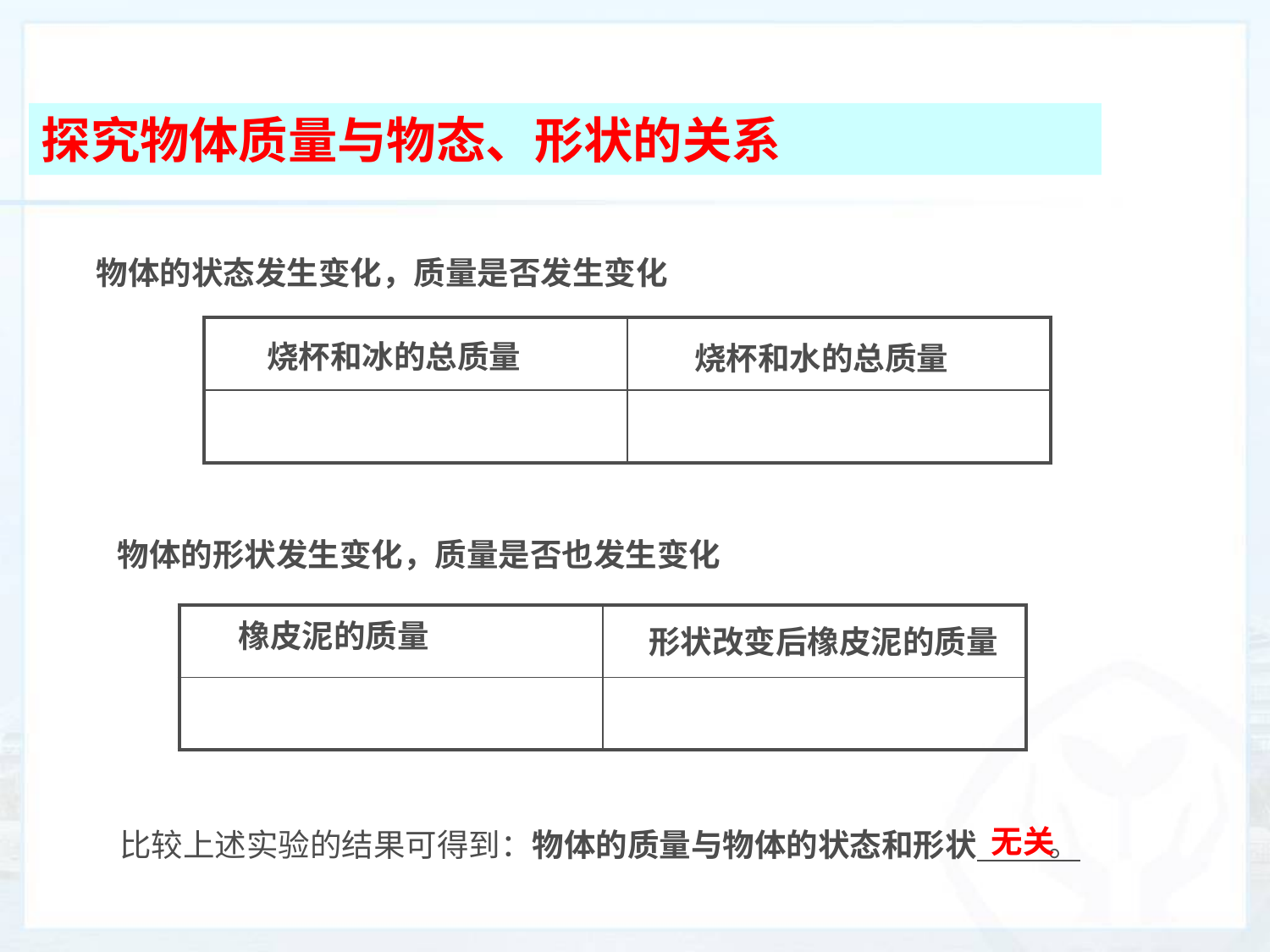

探究物体质量与物态、形状的关系
物体的状态发生变化，质量是否发生变化
|  |  |
| --- | --- |
|  |  |
烧杯和冰的总质量

烧杯和水的总质量

物体的形状发生变化，质量是否也发生变化
|  |  |
| --- | --- |
|  |  |
橡皮泥的质量

形状改变后橡皮泥的质量
无关
比较上述实验的结果可得到：物体的质量与物体的状态和形状          。